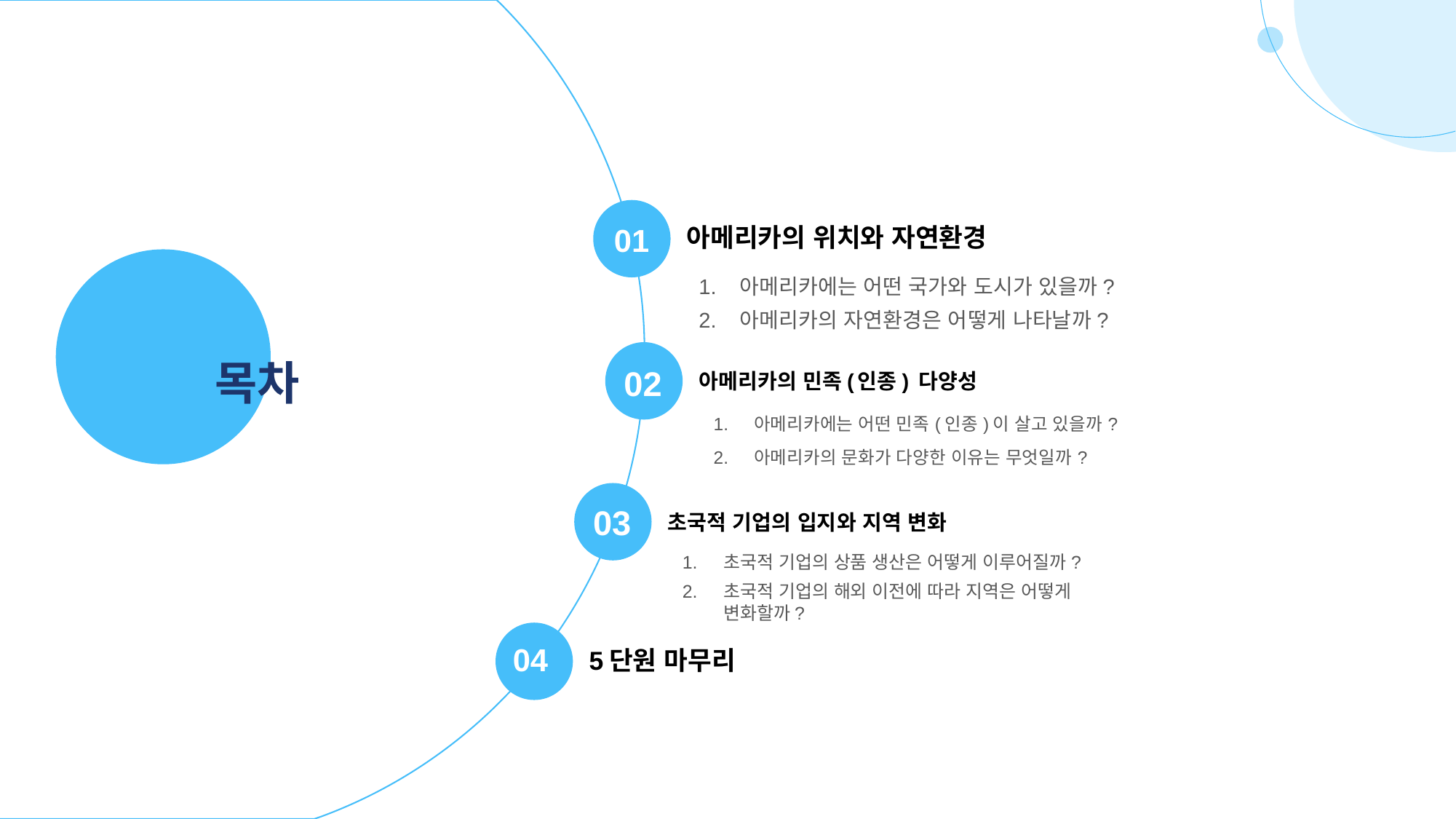

01
아메리카의 위치와 자연환경
아메리카에는 어떤 국가와 도시가 있을까?
아메리카의 자연환경은 어떻게 나타날까?
목차
아메리카의 민족(인종) 다양성
02
아메리카에는 어떤 민족(인종)이 살고 있을까?
아메리카의 문화가 다양한 이유는 무엇일까?
03
초국적 기업의 입지와 지역 변화
초국적 기업의 상품 생산은 어떻게 이루어질까?
초국적 기업의 해외 이전에 따라 지역은 어떻게 변화할까?
04
5단원 마무리